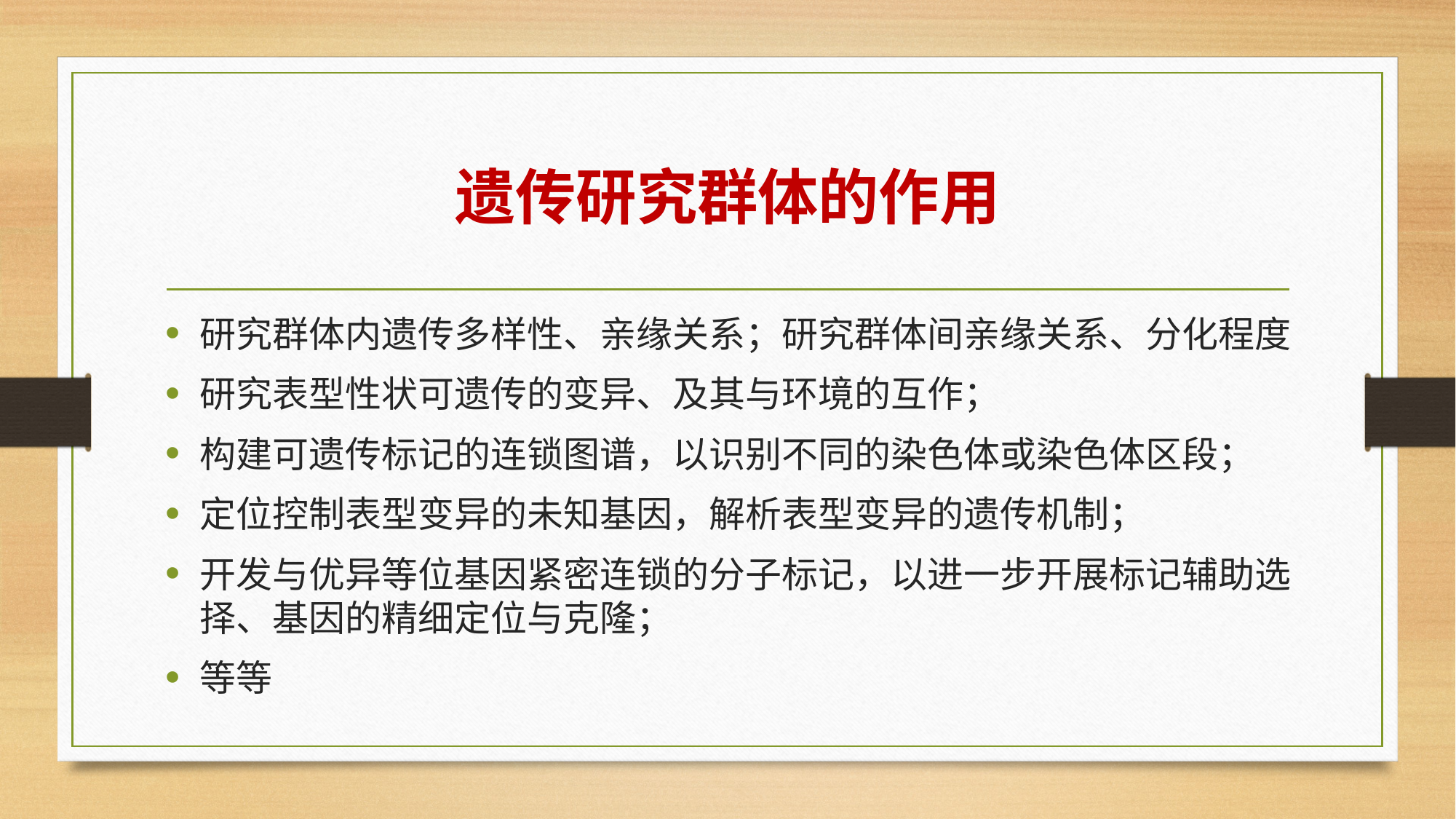

# 遗传研究群体的作用
研究群体内遗传多样性、亲缘关系；研究群体间亲缘关系、分化程度
研究表型性状可遗传的变异、及其与环境的互作；
构建可遗传标记的连锁图谱，以识别不同的染色体或染色体区段；
定位控制表型变异的未知基因，解析表型变异的遗传机制；
开发与优异等位基因紧密连锁的分子标记，以进一步开展标记辅助选择、基因的精细定位与克隆；
等等